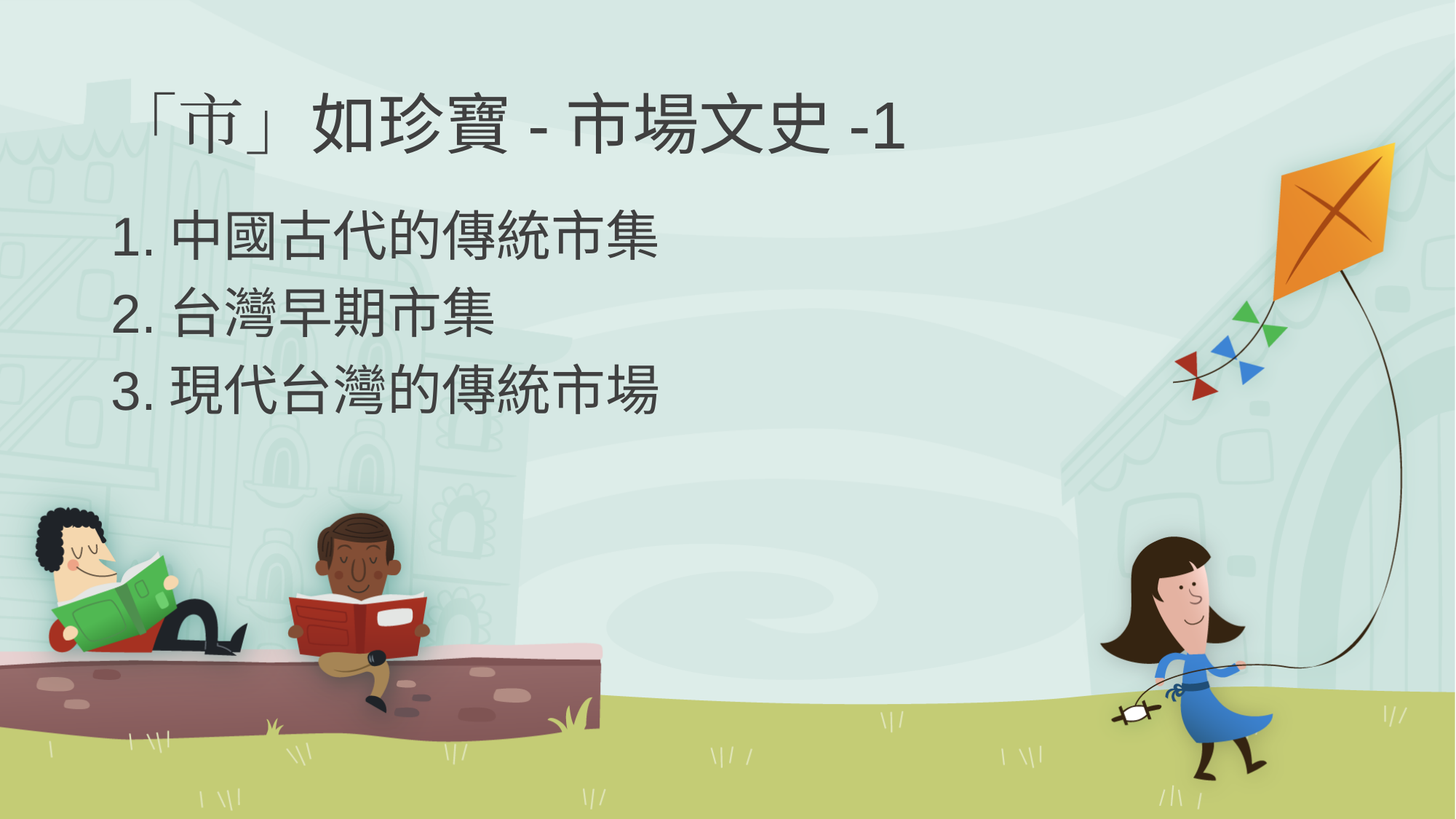

# 「市」如珍寶-市場文史-1
1.中國古代的傳統市集
2.台灣早期市集
3.現代台灣的傳統市場